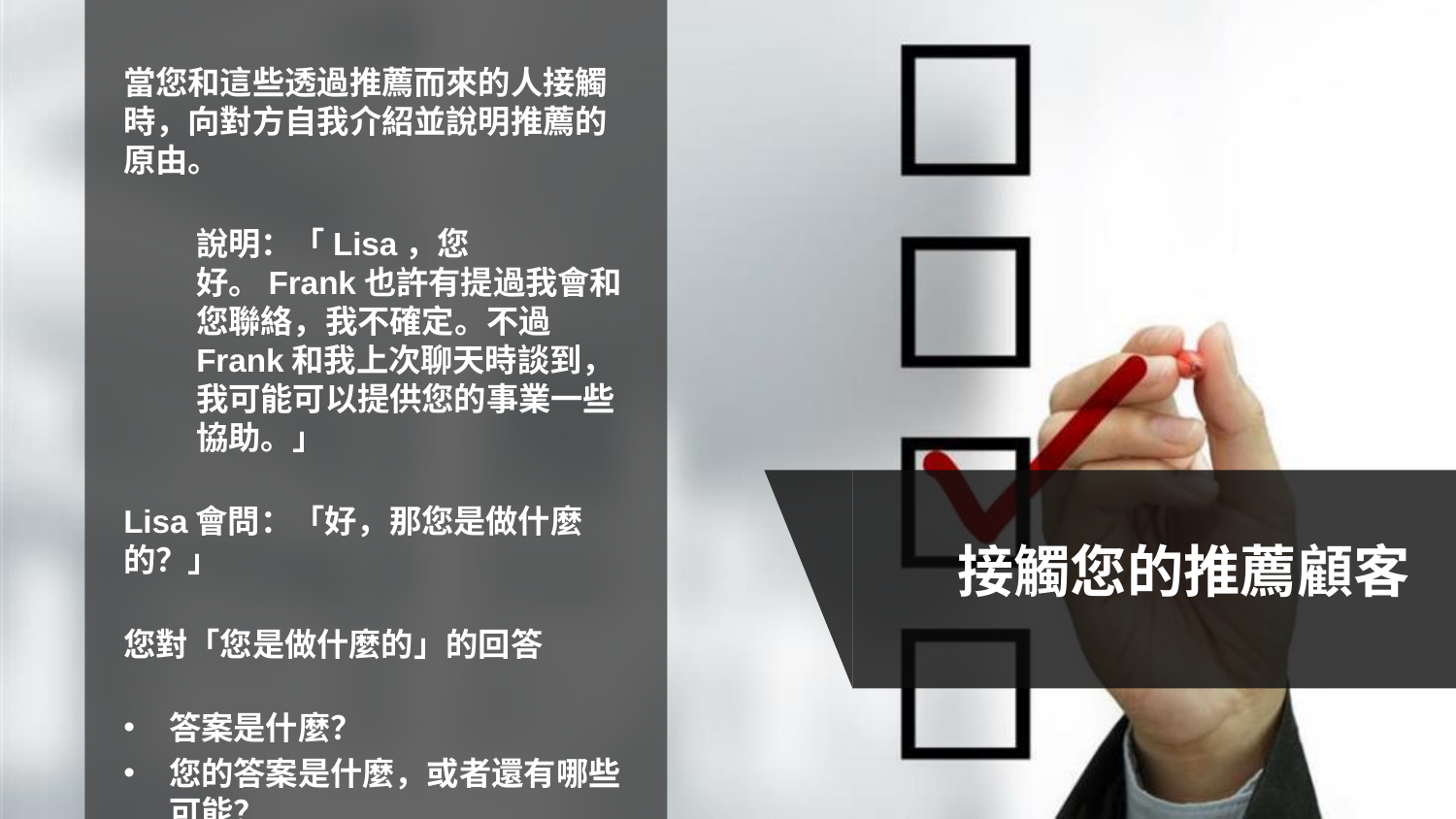

當您和這些透過推薦而來的人接觸時，向對方自我介紹並說明推薦的原由。
說明：「Lisa，您好。Frank也許有提過我會和您聯絡，我不確定。不過Frank和我上次聊天時談到，我可能可以提供您的事業一些協助。」
Lisa會問：「好，那您是做什麼的？」
您對「您是做什麼的」的回答
答案是什麼？
您的答案是什麼，或者還有哪些可能？

接觸您的推薦顧客